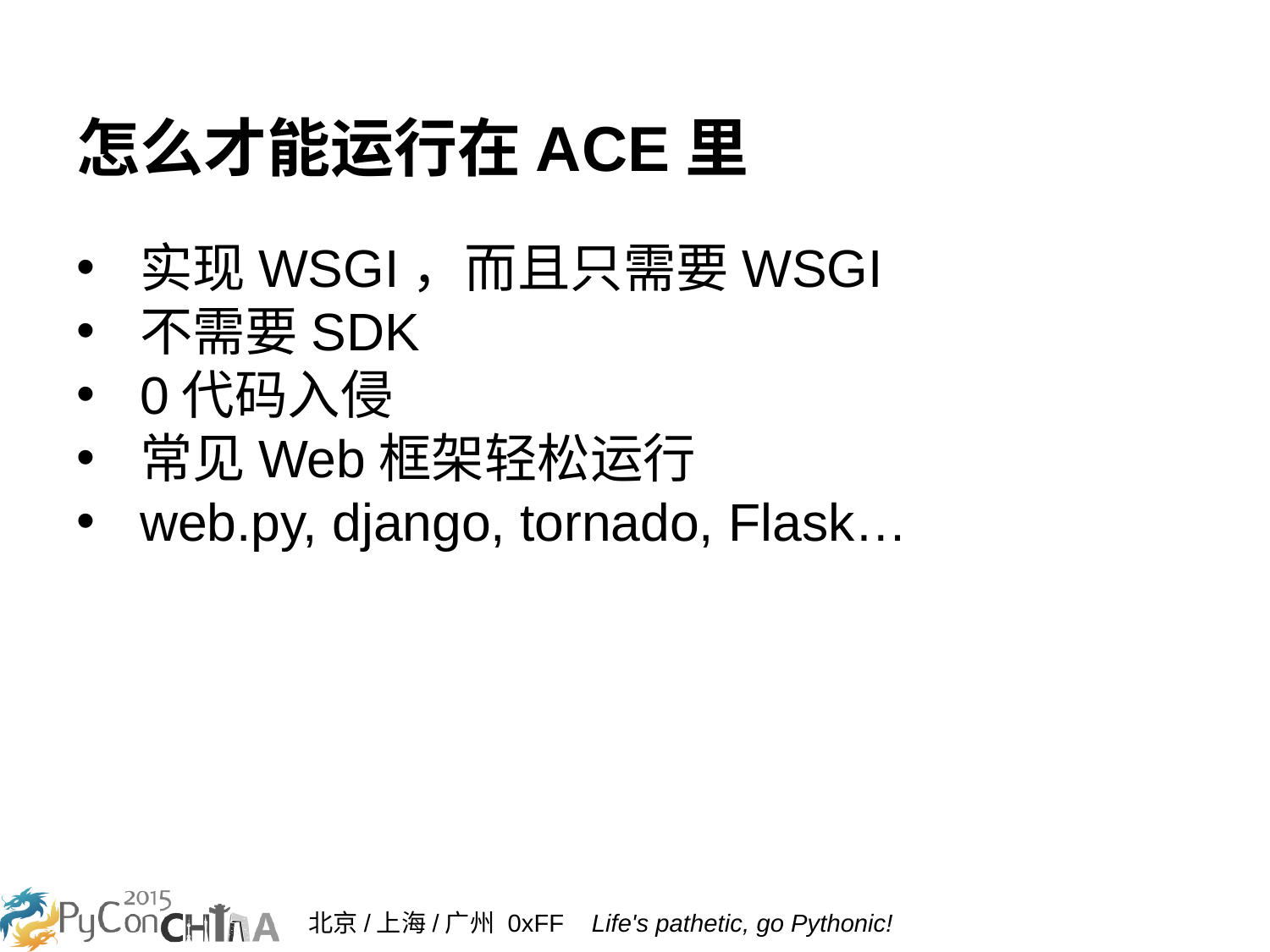

# 怎么才能运行在ACE里
实现WSGI，而且只需要WSGI
不需要SDK
0代码入侵
常见Web框架轻松运行
web.py, django, tornado, Flask…